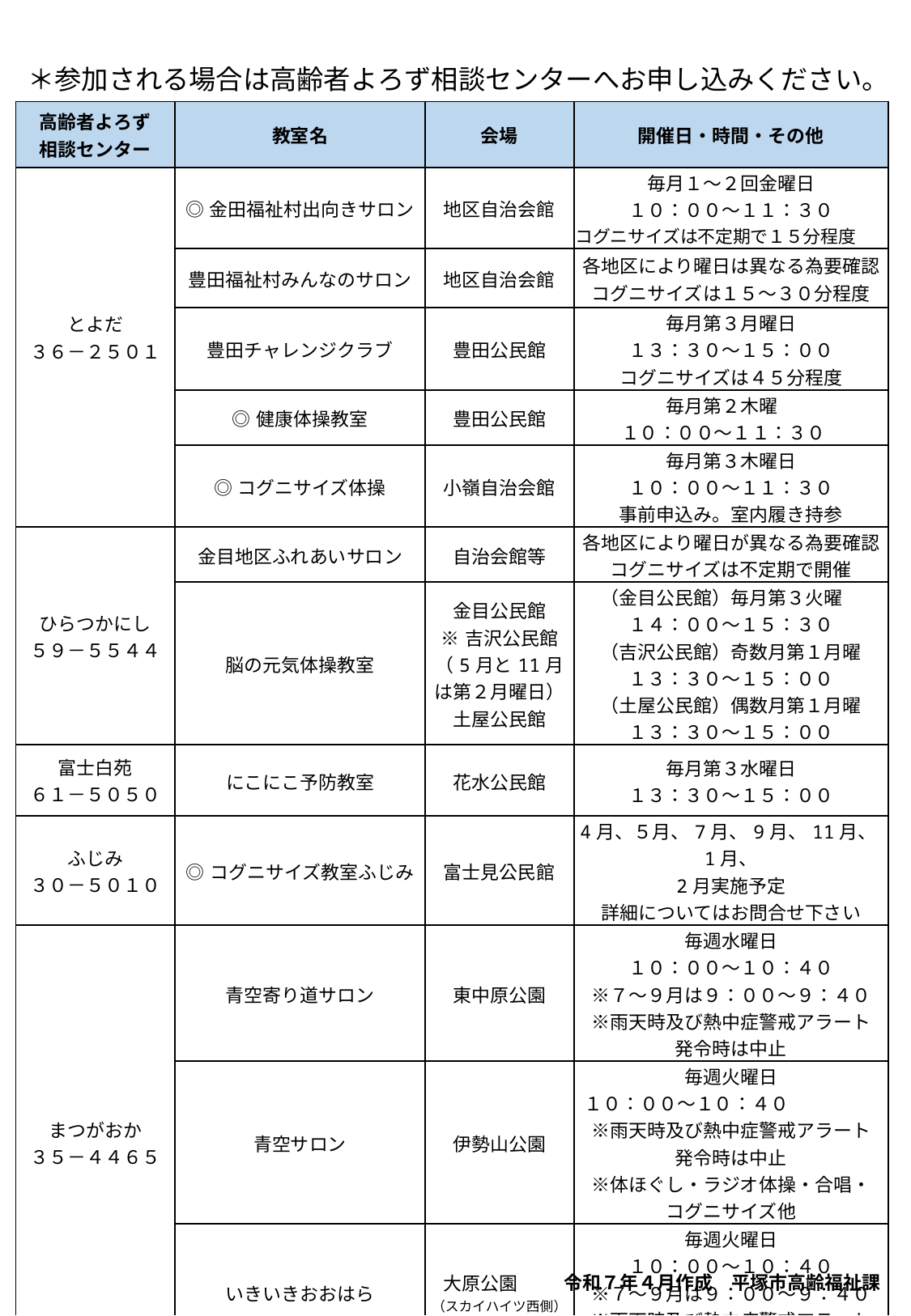

＊参加される場合は高齢者よろず相談センターへお申し込みください。
| 高齢者よろず 相談センター | 教室名 | 会場 | 開催日・時間・その他 |
| --- | --- | --- | --- |
| とよだ ３６－２５０１ | ◎金田福祉村出向きサロン | 地区自治会館 | 毎月１～２回金曜日 １０：００～１１：３０ コグニサイズは不定期で１５分程度 |
|  | 豊田福祉村みんなのサロン | 地区自治会館 | 各地区により曜日は異なる為要確認 コグニサイズは１５～３０分程度 |
|  | 豊田チャレンジクラブ | 豊田公民館 | 毎月第３月曜日 １３：３０～１５：００ コグニサイズは４５分程度 |
|  | ◎健康体操教室 | 豊田公民館 | 毎月第２木曜　 １０：００～１１：３０ |
|  | ◎コグニサイズ体操 | 小嶺自治会館 | 毎月第３木曜日 １０：００～１１：３０ 事前申込み。室内履き持参 |
| ひらつかにし ５９－５５４４ | 金目地区ふれあいサロン | 自治会館等 | 各地区により曜日が異なる為要確認 コグニサイズは不定期で開催 |
|  | 脳の元気体操教室 | 金目公民館 ※吉沢公民館 （5月と11月は第２月曜日） 土屋公民館 | （金目公民館）毎月第３火曜　 １４：００～１５：３０ （吉沢公民館）奇数月第１月曜 １３：３０～１５：００ （土屋公民館）偶数月第１月曜 １３：３０～１５：００ |
| 富士白苑 ６１－５０５０ | にこにこ予防教室 | 花水公民館 | 毎月第３水曜日 １３：３０～１５：００ |
| ふじみ ３０－５０１０ | ◎コグニサイズ教室ふじみ | 富士見公民館 | 4月、５月、7月、9月、11月、1月、 2月実施予定 詳細についてはお問合せ下さい |
| まつがおか ３５－４４６５ | 青空寄り道サロン | 東中原公園 | 毎週水曜日 １０：００～１０：４０ ※７～９月は９：００～９：４０ ※雨天時及び熱中症警戒アラート 発令時は中止 |
|  | 青空サロン | 伊勢山公園 | 毎週火曜日 １０：００～１０：４０ ※雨天時及び熱中症警戒アラート 発令時は中止 ※体ほぐし・ラジオ体操・合唱・ コグニサイズ他 |
|  | いきいきおおはら | 大原公園　　 （スカイハイツ西側） | 毎週火曜日 １０：００～１０：４０ ※７～９月は９：００～９：４０ ※雨天時及び熱中症警戒アラート 発令時は中止 |
| みなと ７３－５４２２ | 認知症予防教室 | 須賀公民館 | 毎月第４木曜日 １３：３０～１４：３０ |
| ゆりのき ３３－２３３４ | 介護予防サロン | 平塚福祉会館他 | 開催日時は「ゆりのきたより」に告知又はお問い合わせください |
令和７年４月作成　平塚市高齢福祉課